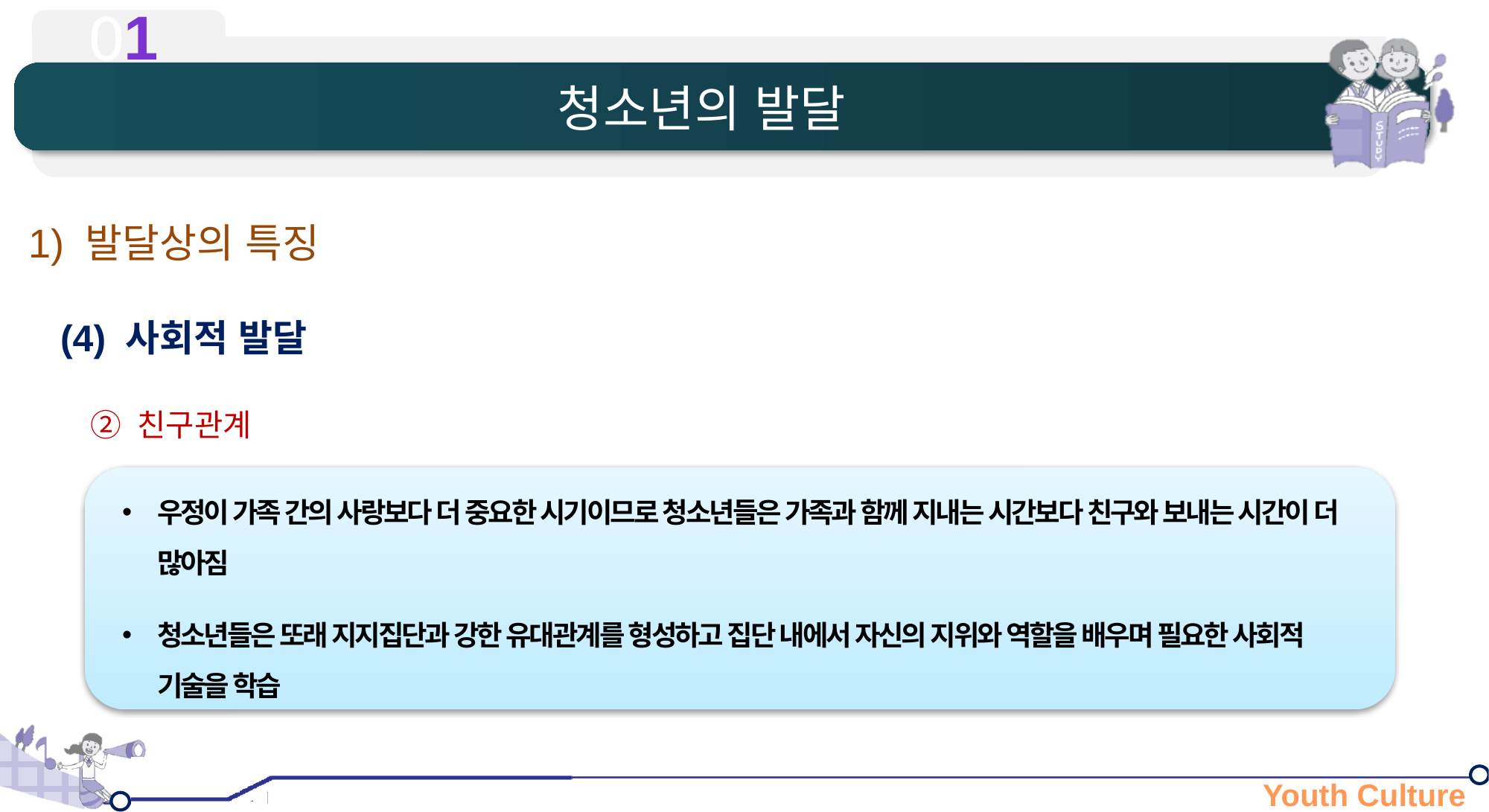

# 청소년의 발달
1) 발달상의 특징
(4) 사회적 발달
② 친구관계

우정이 가족 간의 사랑보다 더 중요한 시기이므로 청소년들은 가족과 함께 지내는 시간보다 친구와 보내는 시간이 더 많아짐

청소년들은 또래 지지집단과 강한 유대관계를 형성하고 집단 내에서 자신의 지위와 역할을 배우며 필요한 사회적 기술을 학습